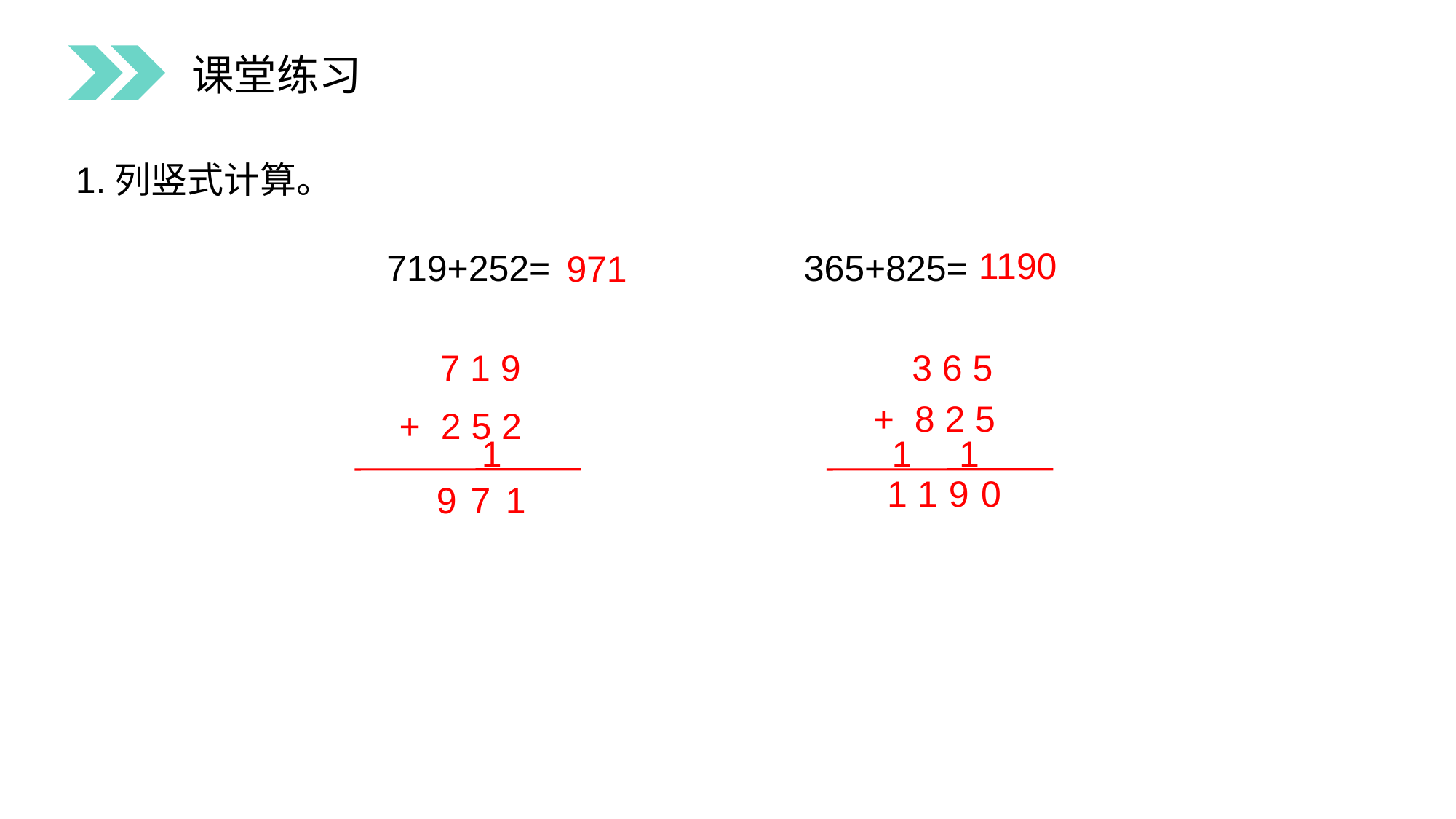

课堂练习
1.列竖式计算。
1190
719+252=                         365+825=
971
7 1 9
3 6 5
+  8 2 5
+  2 5 2
1
1
1
0
1 1
9
9
7
1